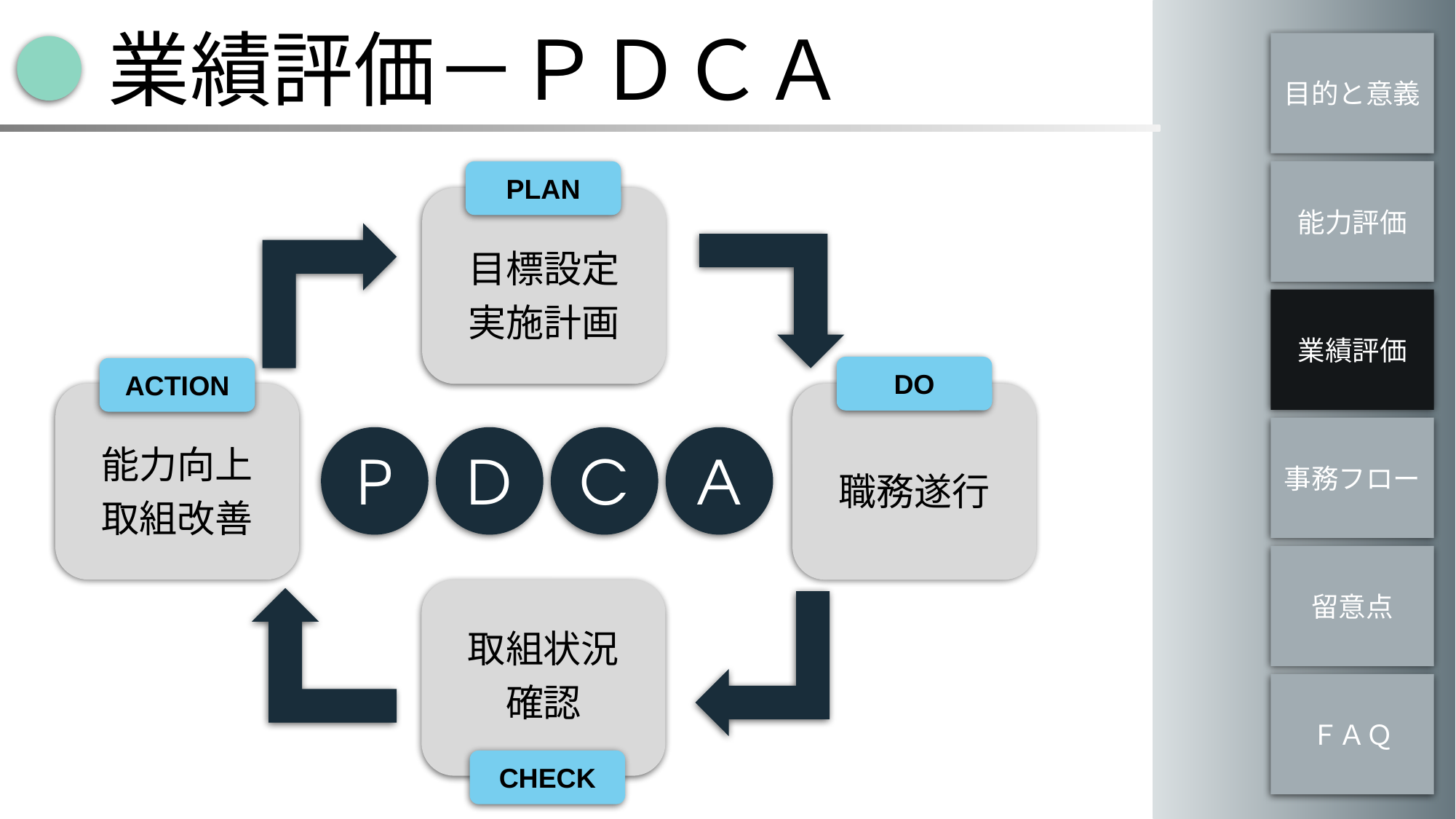

業績評価－ＰＤＣＡ
目的と意義

能力評価
PLAN

目標設定
実施計画

業績評価
DO
ACTION

能力向上
取組改善

職務遂行
事務フロー
P
D
C
A
留意点

取組状況
確認

ＦＡＱ
CHECK